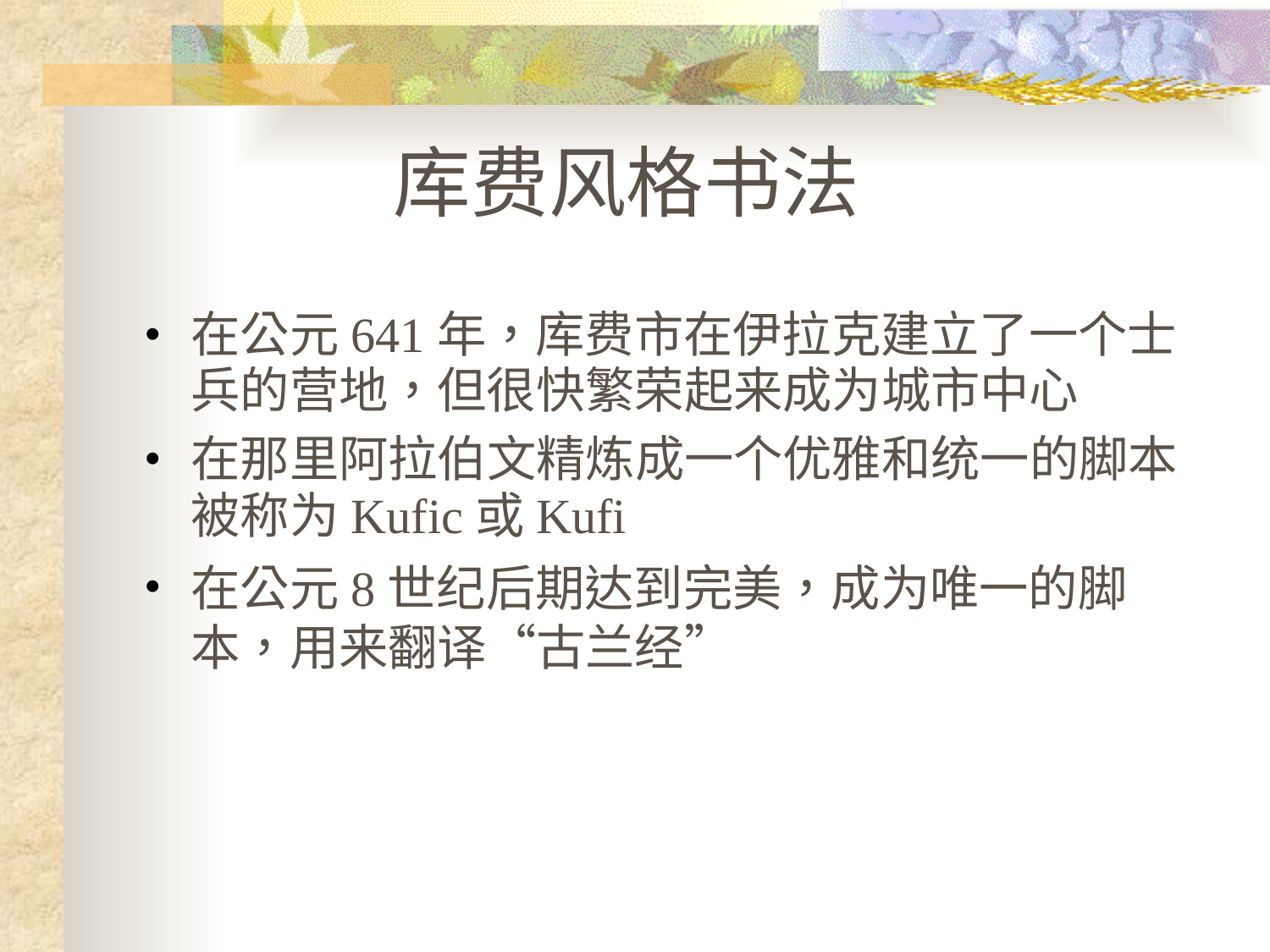

库费风格书法
在公元641年，库费市在伊拉克建立了一个士兵的营地，但很快繁荣起来成为城市中心
在那里阿拉伯文精炼成一个优雅和统一的脚本被称为Kufic或Kufi
在公元8世纪后期达到完美，成为唯一的脚本，用来翻译“古兰经”